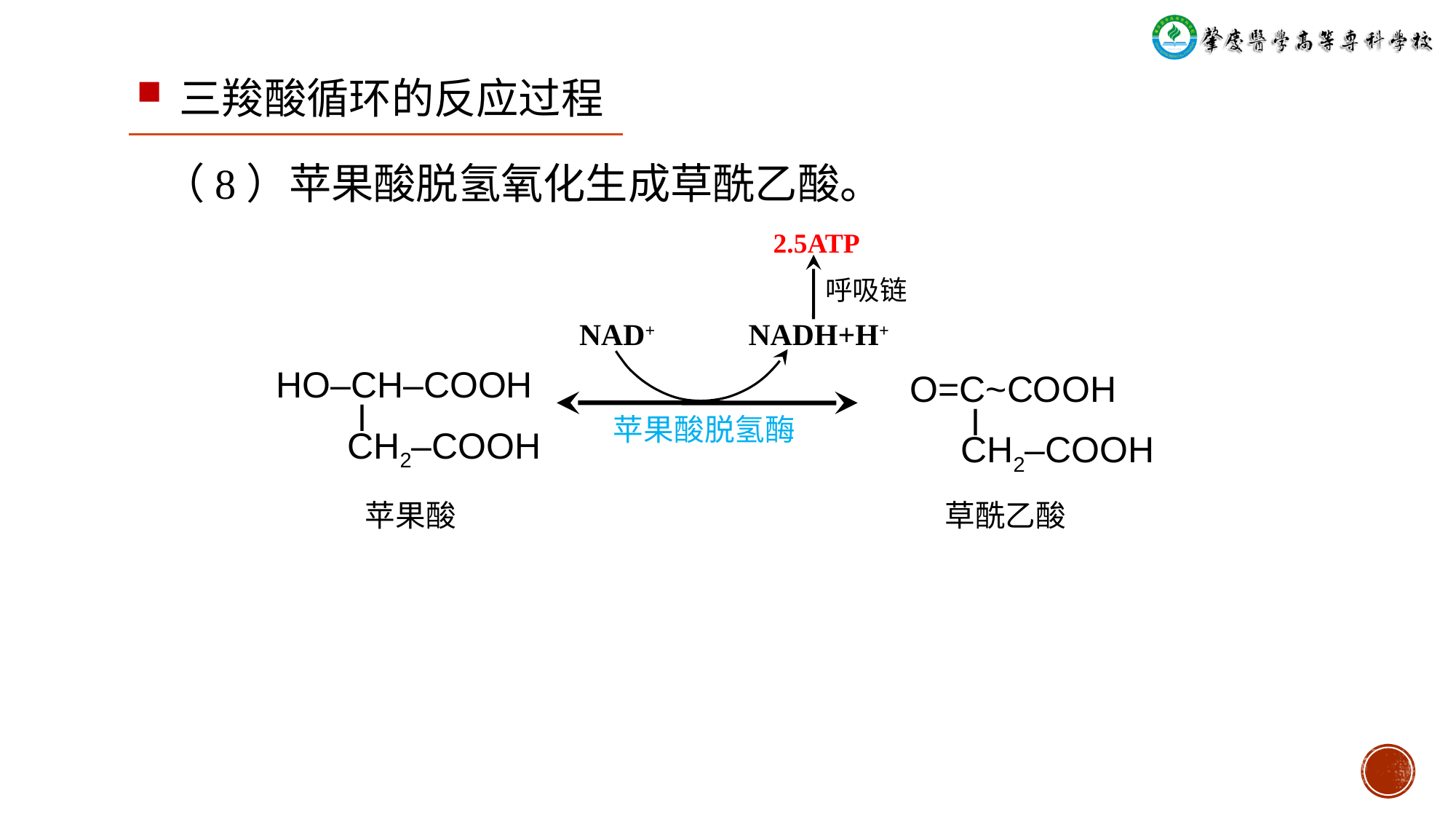

三羧酸循环的反应过程
# （8）苹果酸脱氢氧化生成草酰乙酸。
2.5ATP

呼吸链

NAD+
NADH+H+
HO‒CH‒COOH
        ǀ
       CH2‒COOH
O=C~COOH
      ǀ
     CH2‒COOH

苹果酸脱氢酶
苹果酸
草酰乙酸